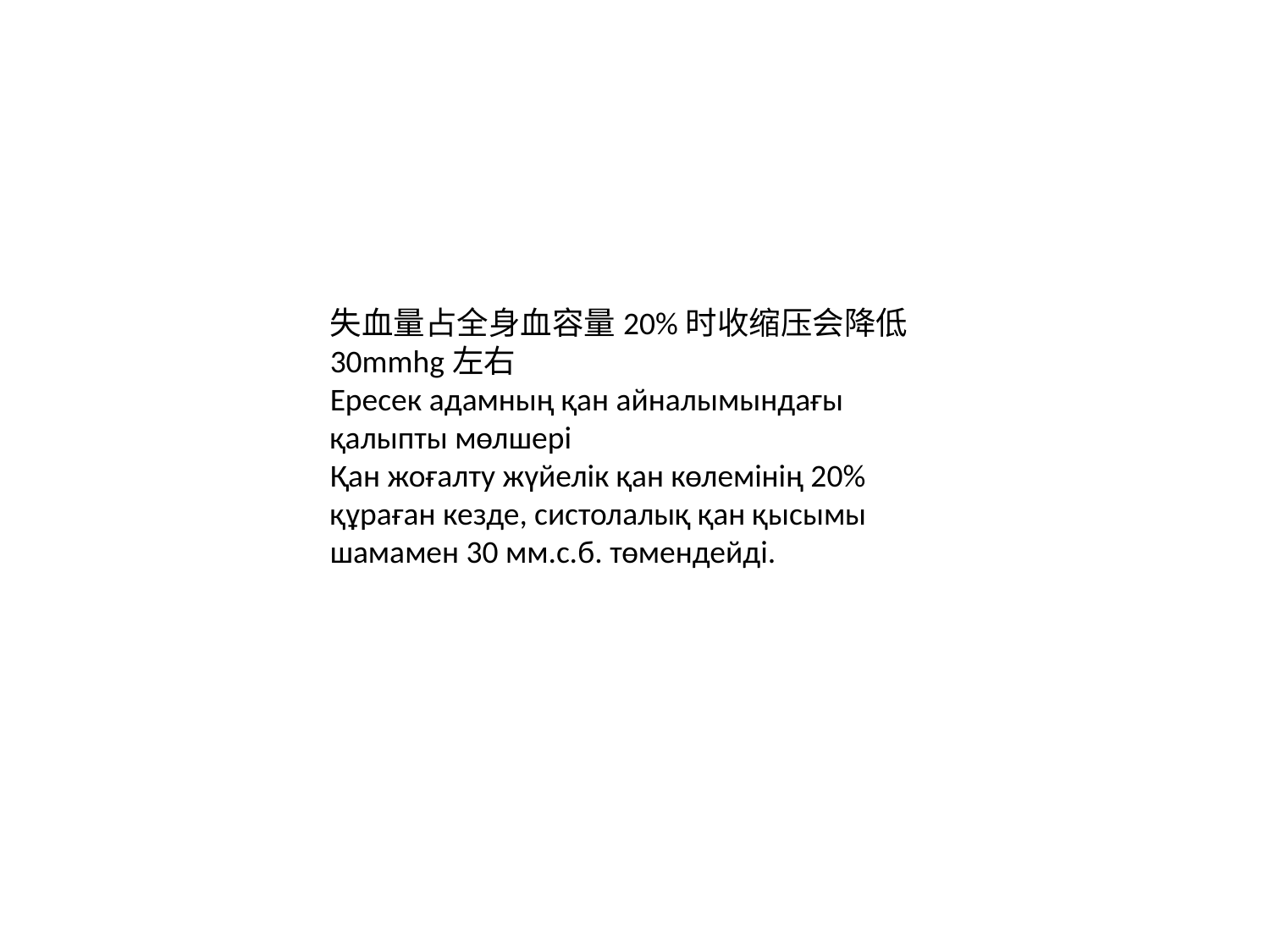

失血量占全身血容量20%时收缩压会降低30mmhg左右
Ересек адамның қан айналымындағы қалыпты мөлшері
Қан жоғалту жүйелік қан көлемінің 20% құраған кезде, систолалық қан қысымы шамамен 30 мм.с.б. төмендейді.